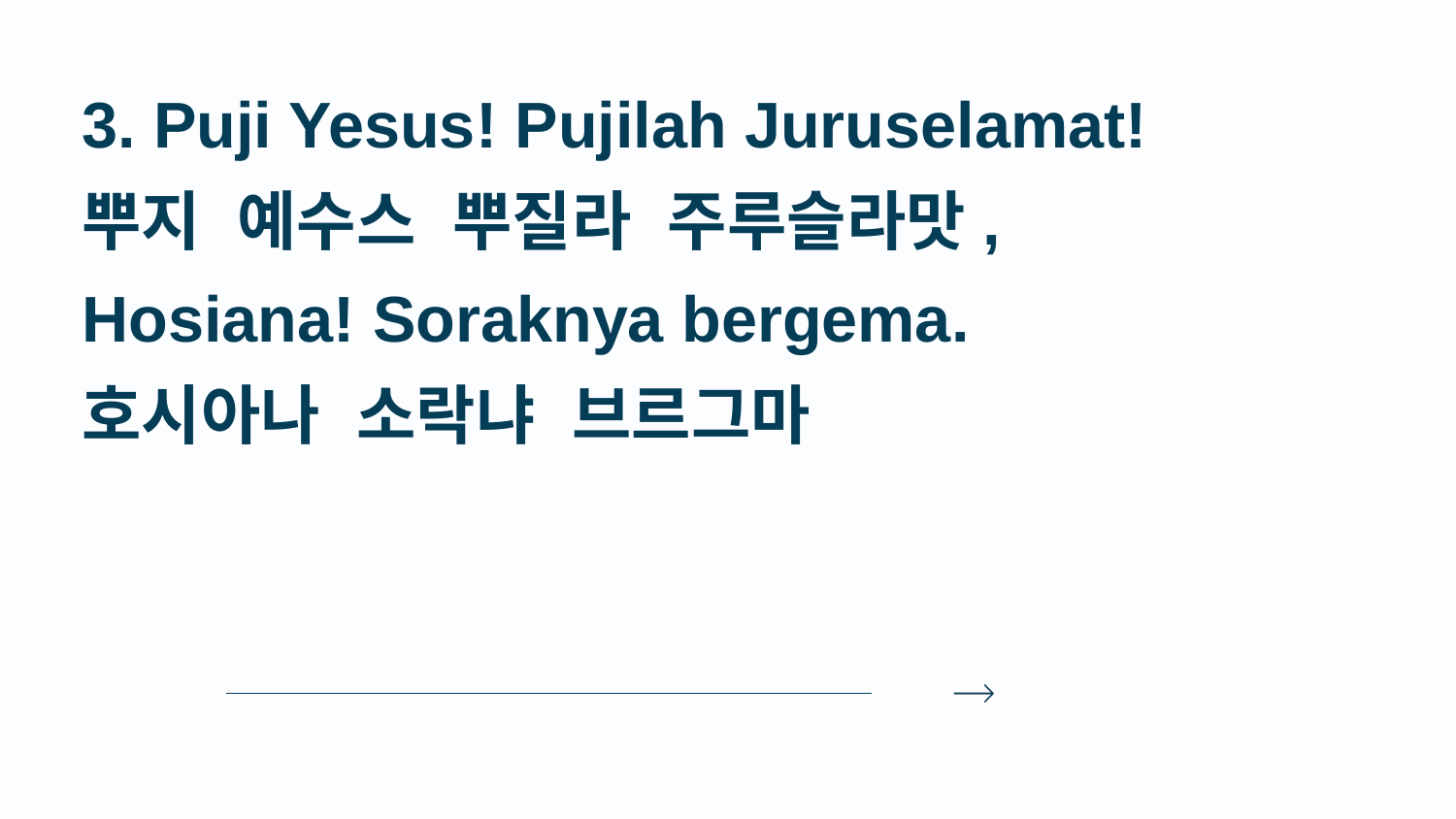

3. Puji Yesus! Pujilah Juruselamat!
뿌지  예수스  뿌질라  주루슬라맛,
Hosiana! Soraknya bergema.
호시아나  소락냐  브르그마